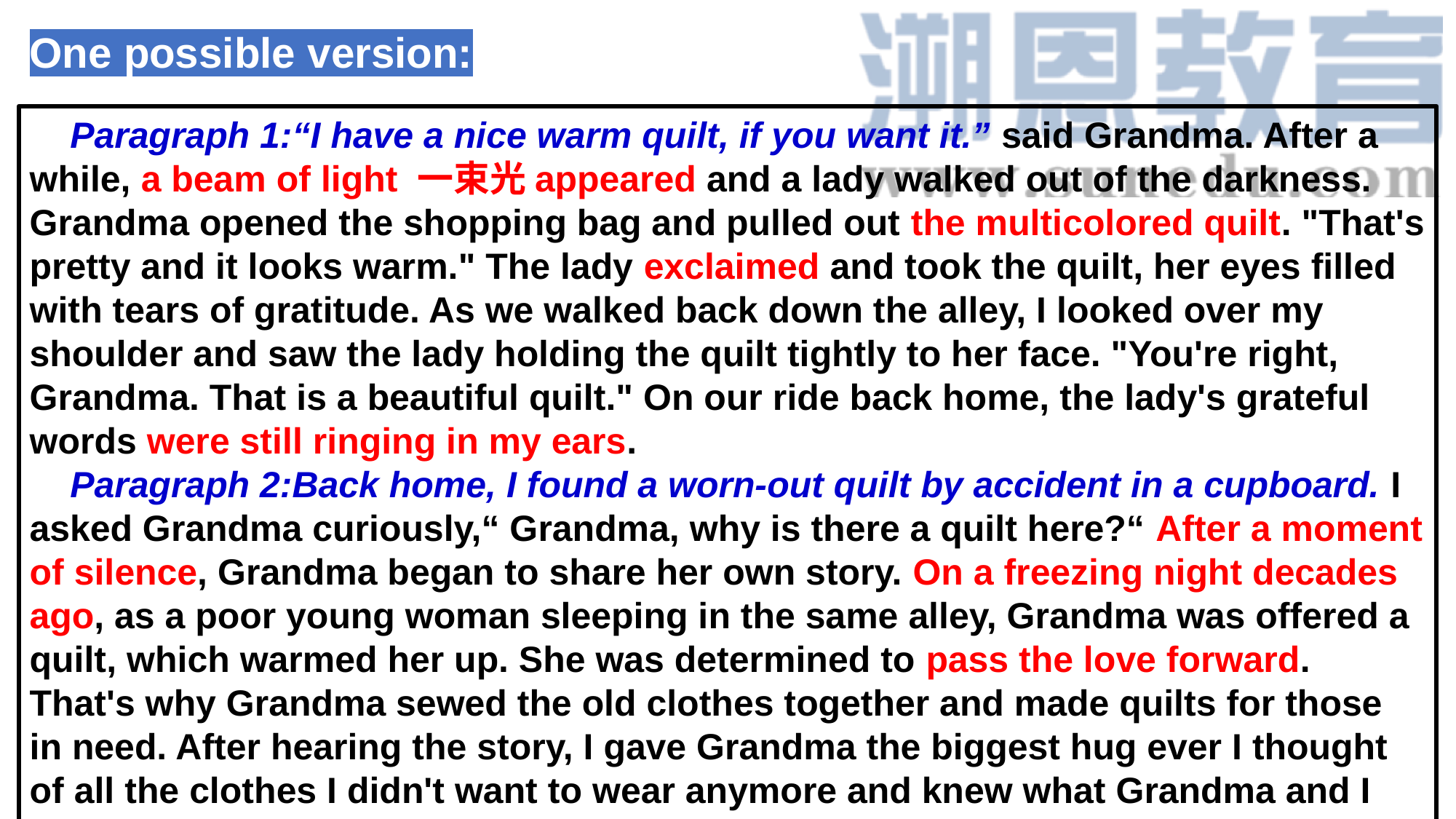

One possible version:
    Paragraph 1:“I have a nice warm quilt, if you want it.” said Grandma. After a while, a beam of light 一束光appeared and a lady walked out of the darkness. Grandma opened the shopping bag and pulled out the multicolored quilt. "That's pretty and it looks warm." The lady exclaimed and took the quilt, her eyes filled with tears of gratitude. As we walked back down the alley, I looked over my shoulder and saw the lady holding the quilt tightly to her face. "You're right, Grandma. That is a beautiful quilt." On our ride back home, the lady's grateful words were still ringing in my ears.
    Paragraph 2:Back home, I found a worn-out quilt by accident in a cupboard. I asked Grandma curiously,“ Grandma, why is there a quilt here?“ After a moment of silence, Grandma began to share her own story. On a freezing night decades ago, as a poor young woman sleeping in the same alley, Grandma was offered a quilt, which warmed her up. She was determined to pass the love forward. That's why Grandma sewed the old clothes together and made quilts for those in need. After hearing the story, I gave Grandma the biggest hug ever I thought of all the clothes I didn't want to wear anymore and knew what Grandma and I would do the next morning.